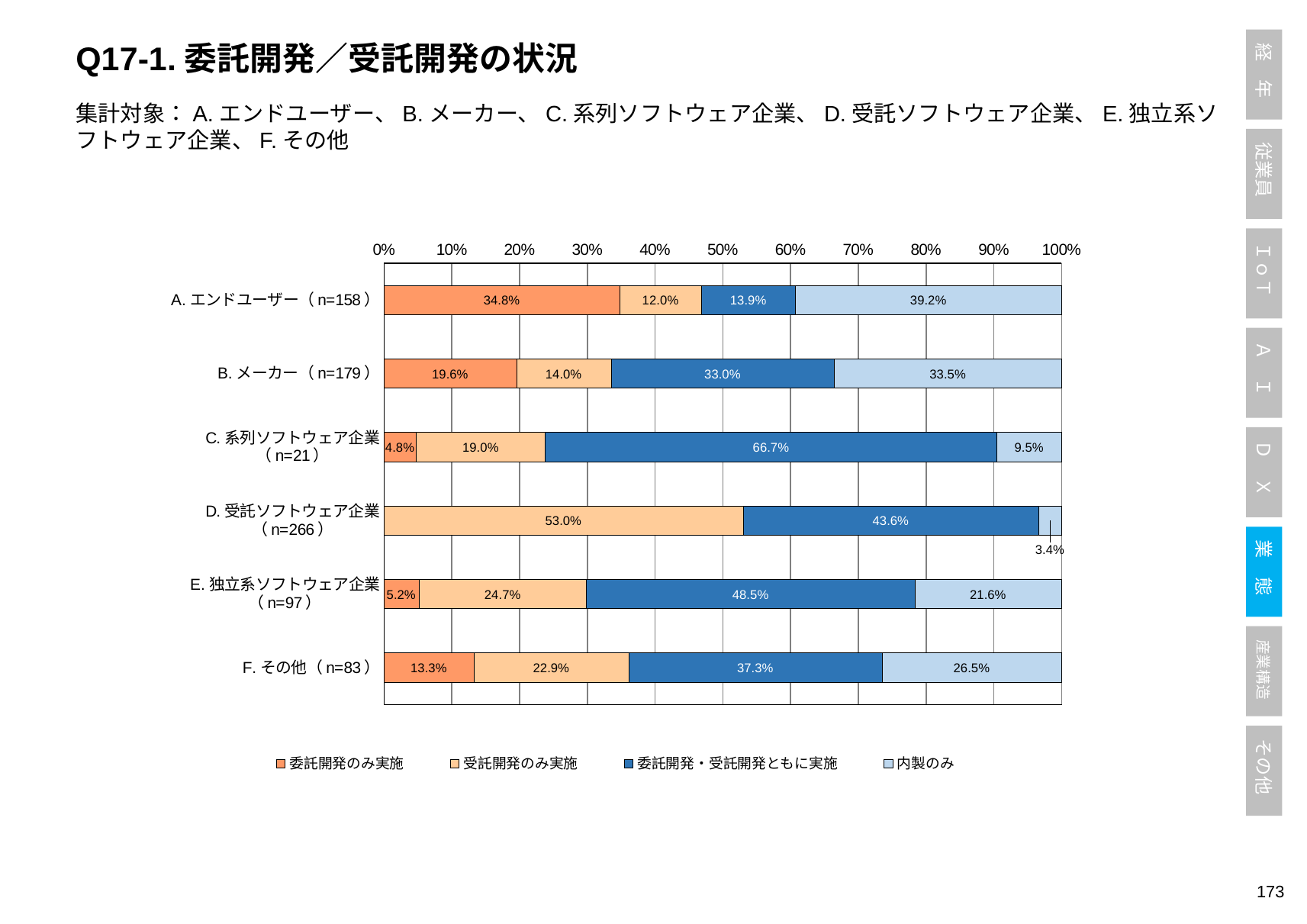

Q17-1.委託開発／受託開発の状況
集計対象：A.エンドユーザー、B.メーカー、C.系列ソフトウェア企業、D.受託ソフトウェア企業、E.独立系ソフトウェア企業、F.その他

### Chart

| Category | 委託開発のみ実施 | 受託開発のみ実施 | 委託開発・受託開発ともに実施 | 内製のみ |
|---|---|---|---|---|
| A.エンドユーザー（n=158） | 0.34810126582278483 | 0.12025316455696203 | 0.13924050632911392 | 0.3924050632911392 |
| B.メーカー（n=179） | 0.19553072625698323 | 0.13966480446927373 | 0.329608938547486 | 0.33519553072625696 |
| C.系列ソフトウェア企業（n=21） | 0.047619047619047616 | 0.19047619047619047 | 0.6666666666666666 | 0.09523809523809523 |
| D.受託ソフトウェア企業（n=266） | 0.0 | 0.5300751879699248 | 0.43609022556390975 | 0.03383458646616541 |
| E.独立系ソフトウェア企業（n=97） | 0.05154639175257732 | 0.24742268041237114 | 0.4845360824742268 | 0.21649484536082475 |
| F.その他（n=83） | 0.13253012048192772 | 0.2289156626506024 | 0.37349397590361444 | 0.26506024096385544 |
173